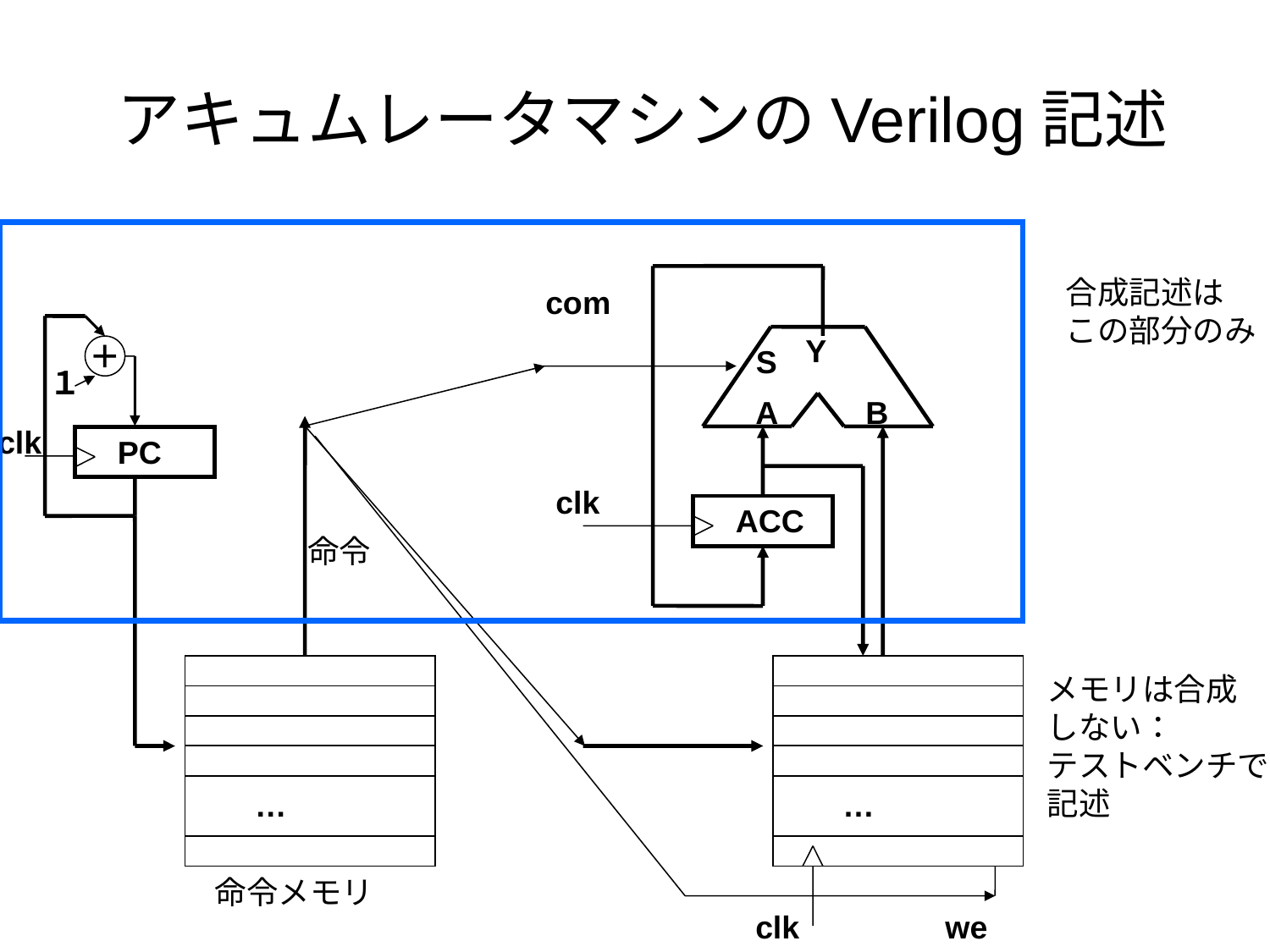

# アキュムレータマシンのVerilog記述

合成記述は
この部分のみ
com

Y

＋
S

１

A
B
clk

PC

clk
ACC

命令

メモリは合成
しない：
テストベンチで
記述

…
…

命令メモリ

clk
we